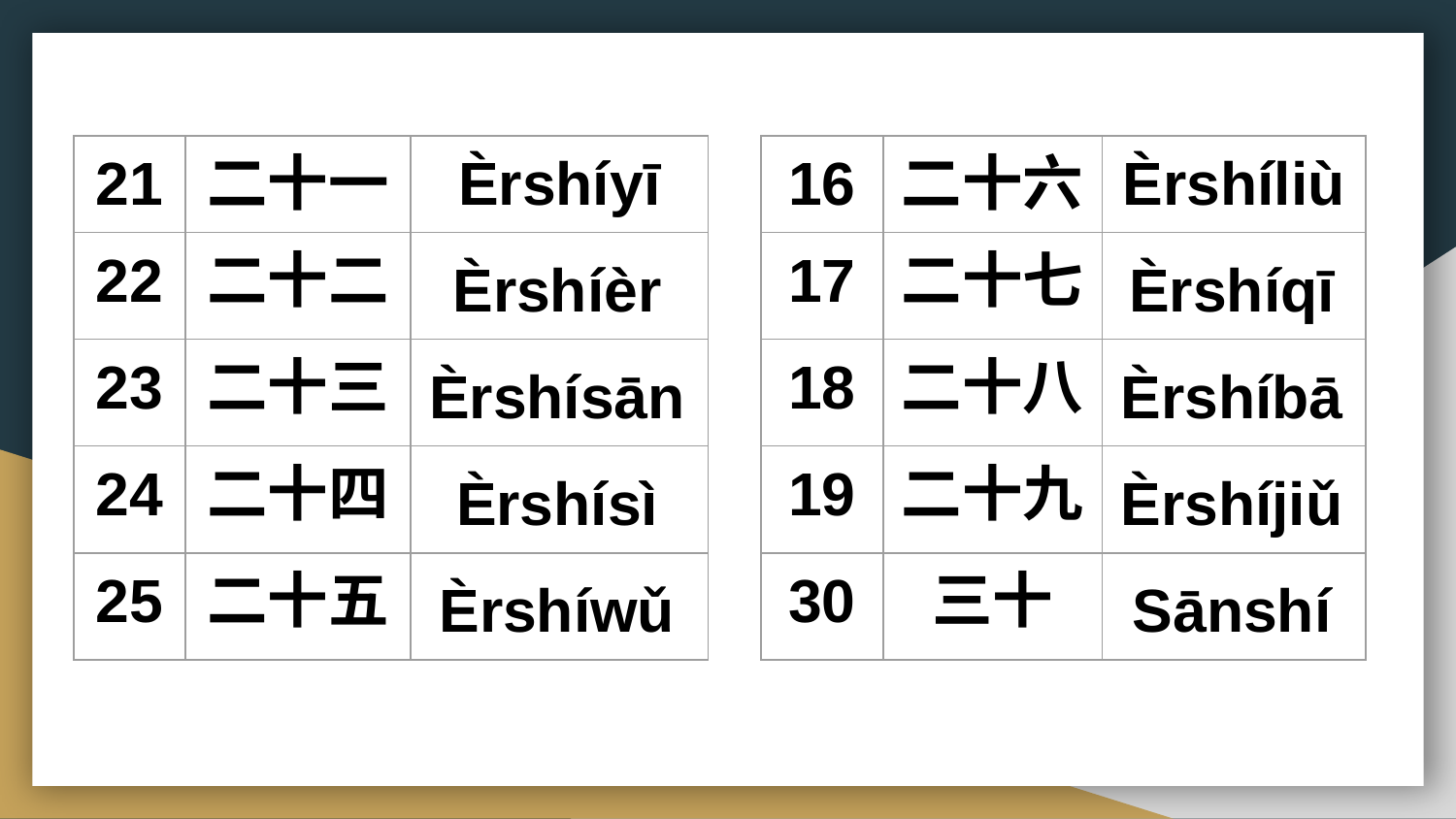

| 21 | 二十一 | Èrshíyī |
| --- | --- | --- |
| 22 | 二十二 | Èrshíèr |
| 23 | 二十三 | Èrshísān |
| 24 | 二十四 | Èrshísì |
| 25 | 二十五 | Èrshíwǔ |
| 16 | 二十六 | Èrshíliù |
| --- | --- | --- |
| 17 | 二十七 | Èrshíqī |
| 18 | 二十八 | Èrshíbā |
| 19 | 二十九 | Èrshíjiǔ |
| 30 | 三十 | Sānshí |